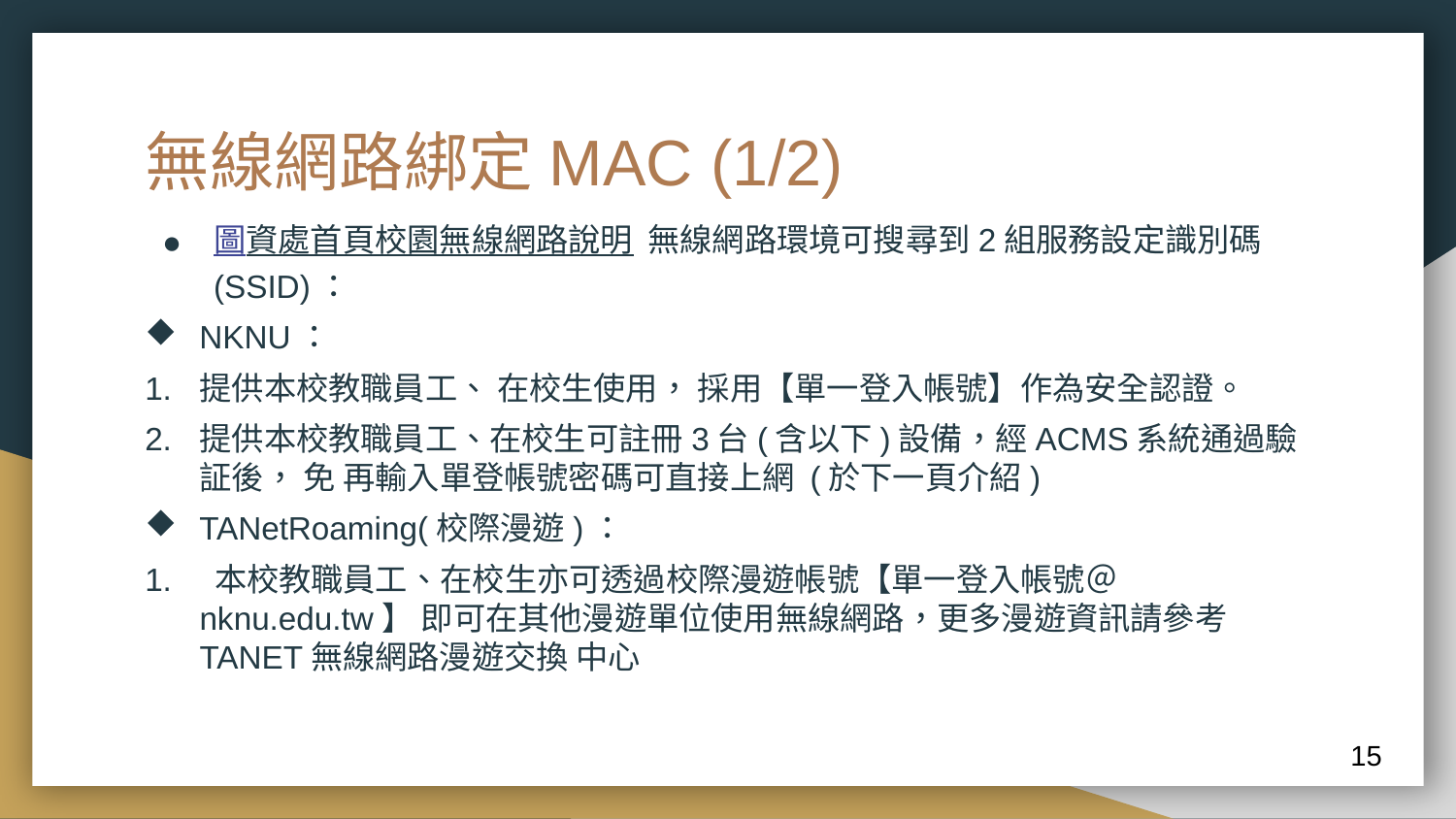

# 無線網路綁定MAC (1/2)
圖資處首頁校園無線網路說明  無線網路環境可搜尋到2組服務設定識別碼(SSID)：
 NKNU：
提供本校教職員工、 在校生使用， 採用【單一登入帳號】作為安全認證。
提供本校教職員工、在校生可註冊3台(含以下)設備，經ACMS系統通過驗証後， 免 再輸入單登帳號密碼可直接上網 (於下一頁介紹)
 TANetRoaming(校際漫遊)：
 本校教職員工、在校生亦可透過校際漫遊帳號【單一登入帳號＠nknu.edu.tw】 即可在其他漫遊單位使用無線網路，更多漫遊資訊請參考TANET無線網路漫遊交換 中心
15